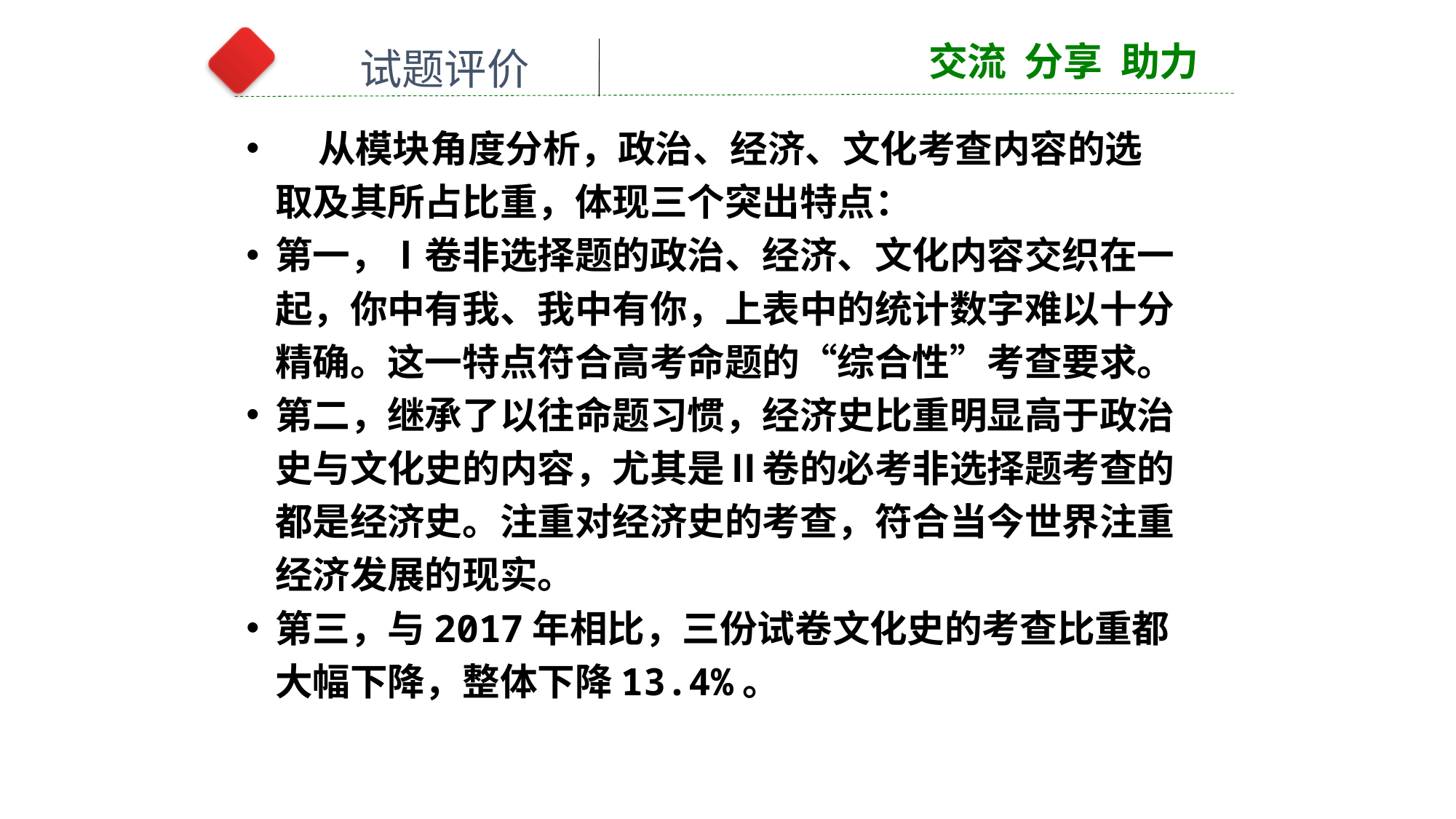

交流  分享  助力

试题评价
    从模块角度分析，政治、经济、文化考查内容的选取及其所占比重，体现三个突出特点：
第一，Ⅰ卷非选择题的政治、经济、文化内容交织在一起，你中有我、我中有你，上表中的统计数字难以十分精确。这一特点符合高考命题的“综合性”考查要求。
第二，继承了以往命题习惯，经济史比重明显高于政治史与文化史的内容，尤其是Ⅱ卷的必考非选择题考查的都是经济史。注重对经济史的考查，符合当今世界注重经济发展的现实。
第三，与2017年相比，三份试卷文化史的考查比重都大幅下降，整体下降13.4%。